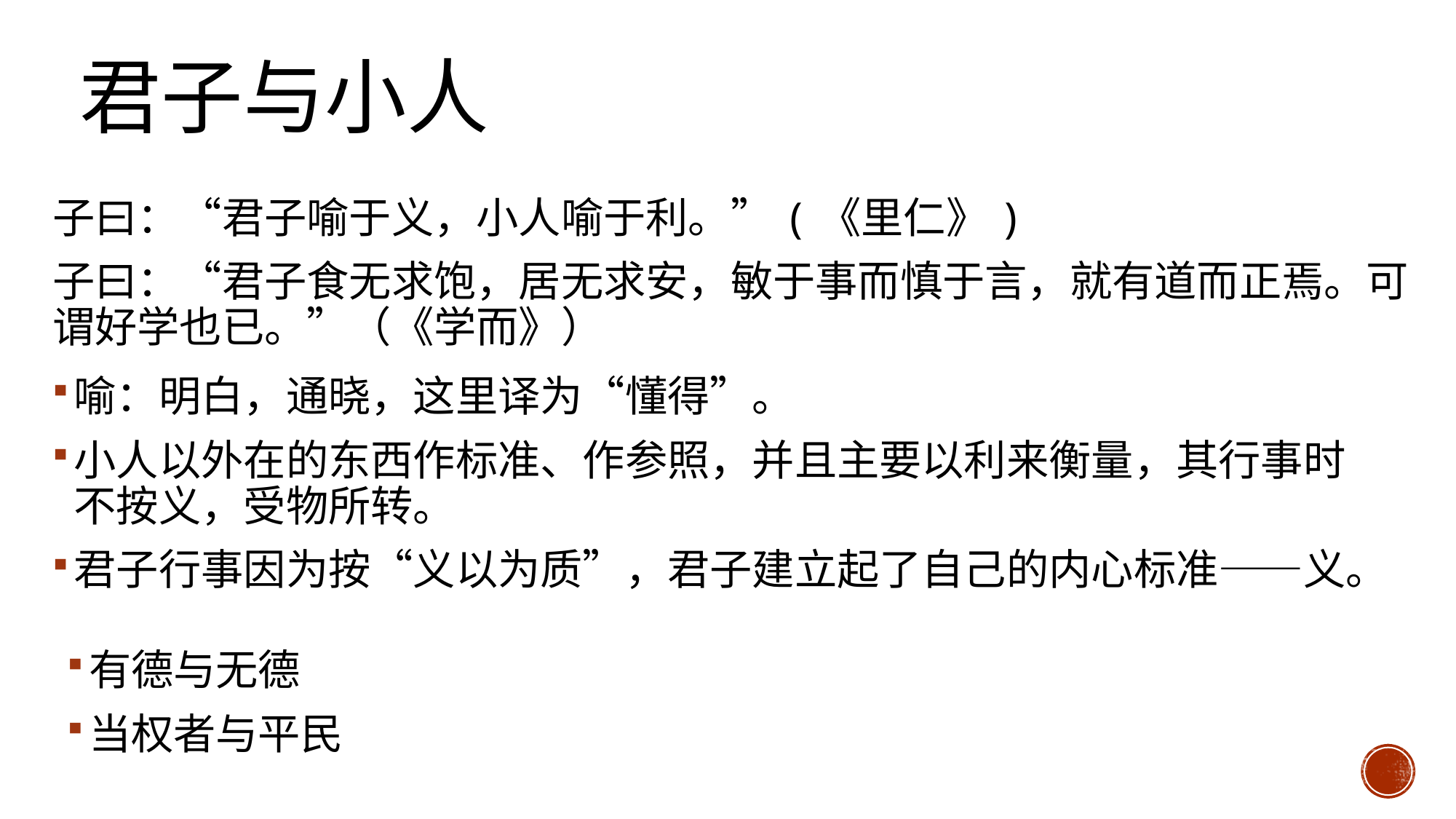

# 君子与小人
子曰：“君子喻于义，小人喻于利。”(《里仁》)
子曰：“君子食无求饱，居无求安，敏于事而慎于言，就有道而正焉。可谓好学也已。”（《学而》）

喻：明白，通晓，这里译为“懂得”。
小人以外在的东西作标准、作参照，并且主要以利来衡量，其行事时不按义，受物所转。
君子行事因为按“义以为质”，君子建立起了自己的内心标准——义。
有德与无德
当权者与平民